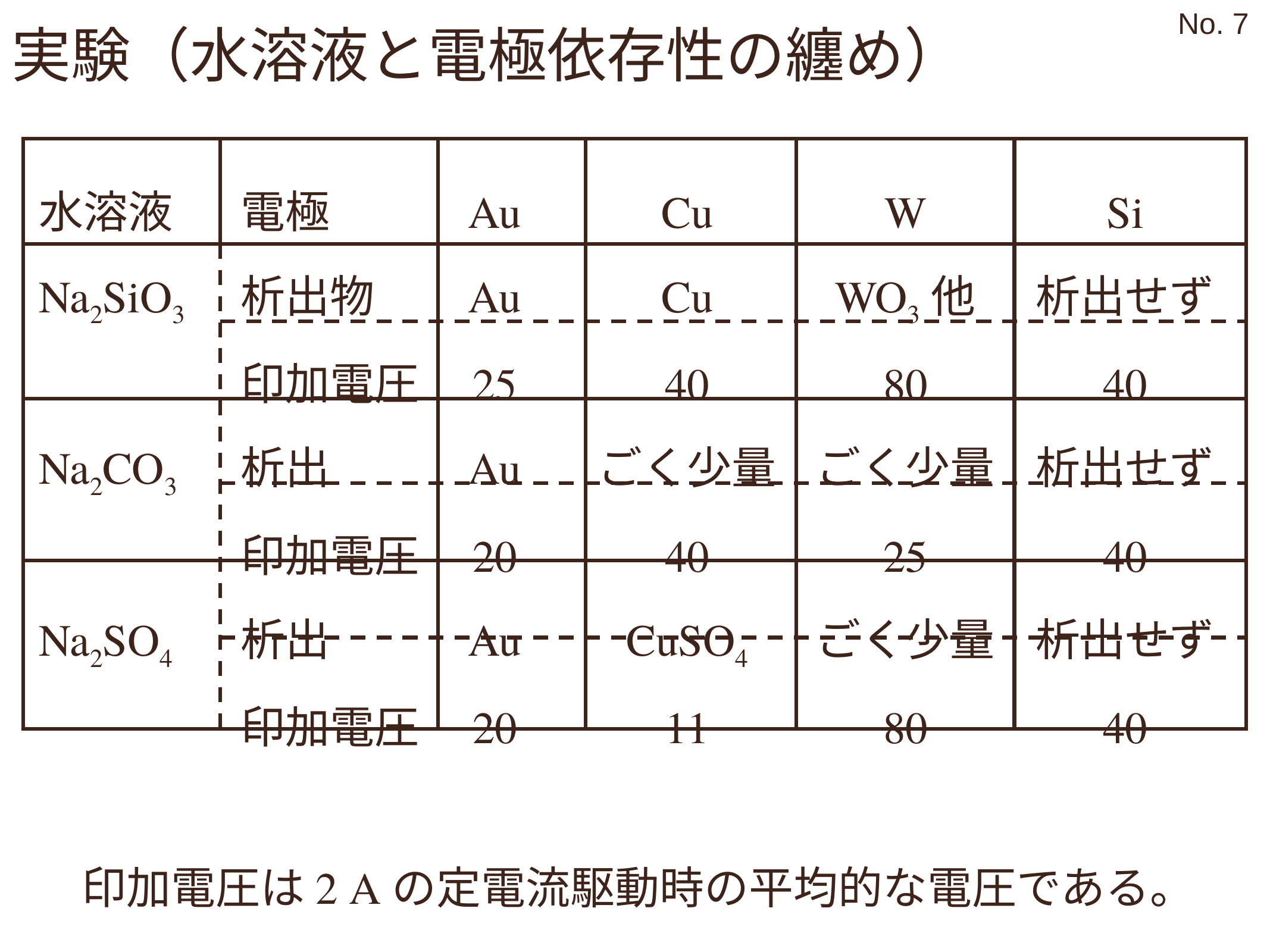

No. 7
実験（水溶液と電極依存性の纏め）

水溶液	電極	Au	Cu	W	Si
Na2SiO3	析出物	Au	Cu	WO3他	析出せず
	印加電圧	25	40	80	40
Na2CO3	析出	Au	ごく少量	ごく少量	析出せず
	印加電圧	20	40	25	40
Na2SO4	析出	Au	CuSO4	ごく少量	析出せず
	印加電圧	20	11	80	40

印加電圧は2 Aの定電流駆動時の平均的な電圧である。